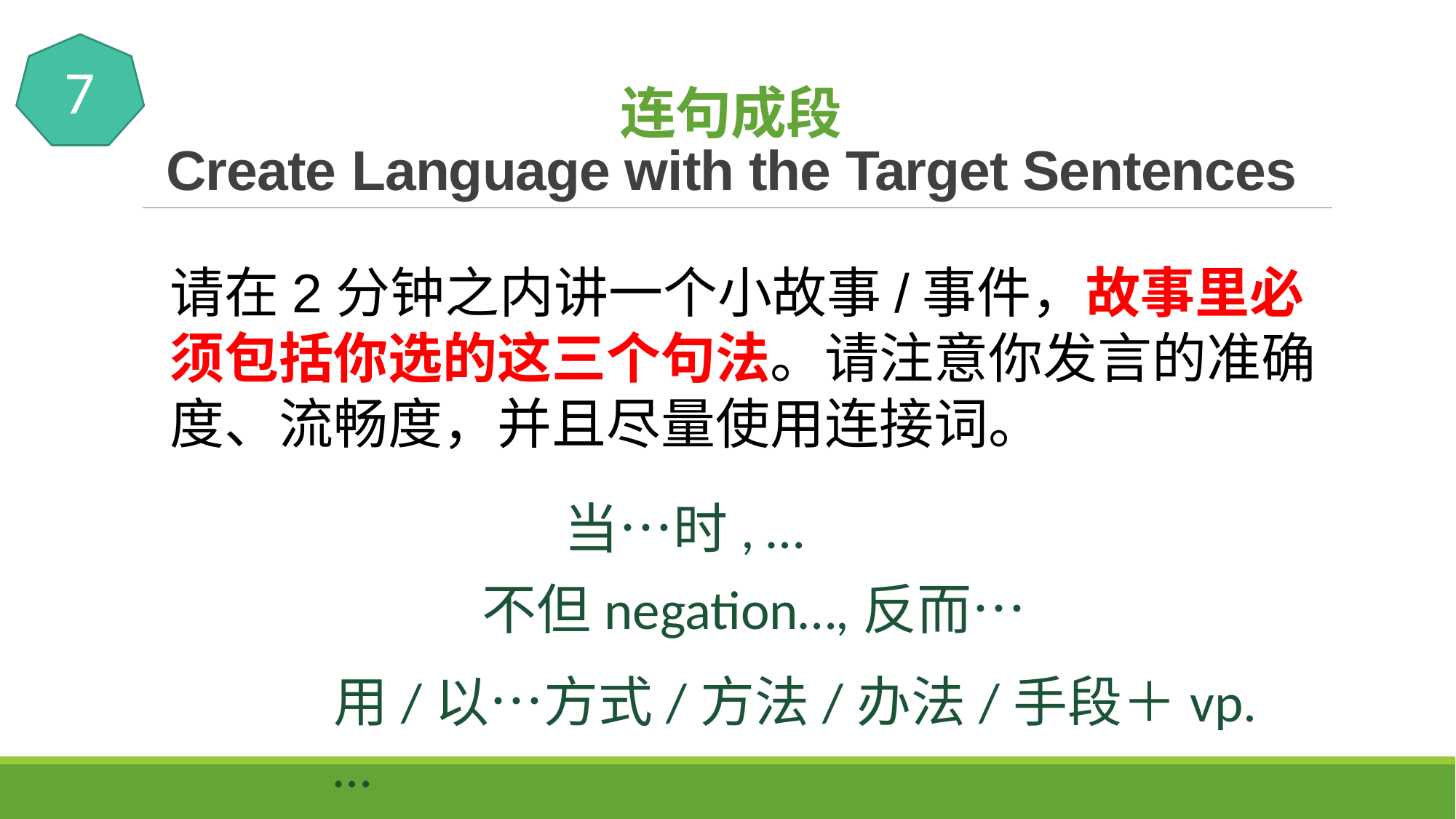

7
# 连句成段 Create Language with the Target Sentences
请在2分钟之内讲一个小故事/事件，故事里必须包括你选的这三个句法。请注意你发言的准确度、流畅度，并且尽量使用连接词。
当…时, …
不但negation…,反而…

用/以…方式/方法/办法/手段＋vp.…